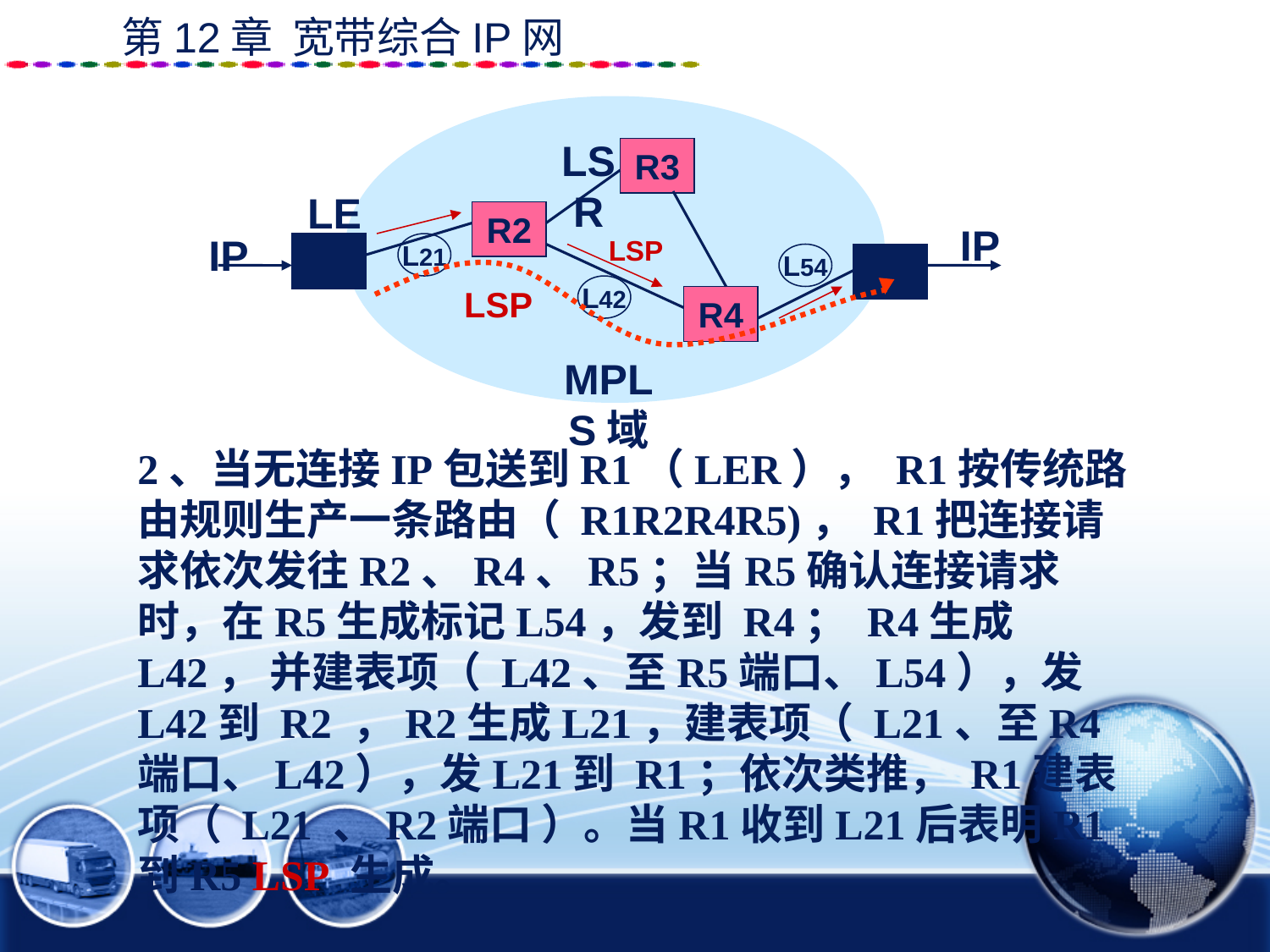

LSR
R3

LER

R2

IP
IP

LSP
R1
L21

L54
R5

L42
LSP
R4

MPLS域
2、当无连接IP包送到R1（LER）， R1按传统路由规则生产一条路由（ R1R2R4R5)， R1把连接请求依次发往R2、R4、R5；当R5确认连接请求时，在R5生成标记L54，发到 R4； R4生成L42， 并建表项（ L42、至R5端口、L54），发L42到 R2 ，R2生成L21，建表项（ L21、至R4端口、L42），发L21到 R1；依次类推， R1建表项（ L21 、R2端口 ）。当R1收到L21后表明R1到R5 LSP 生成。